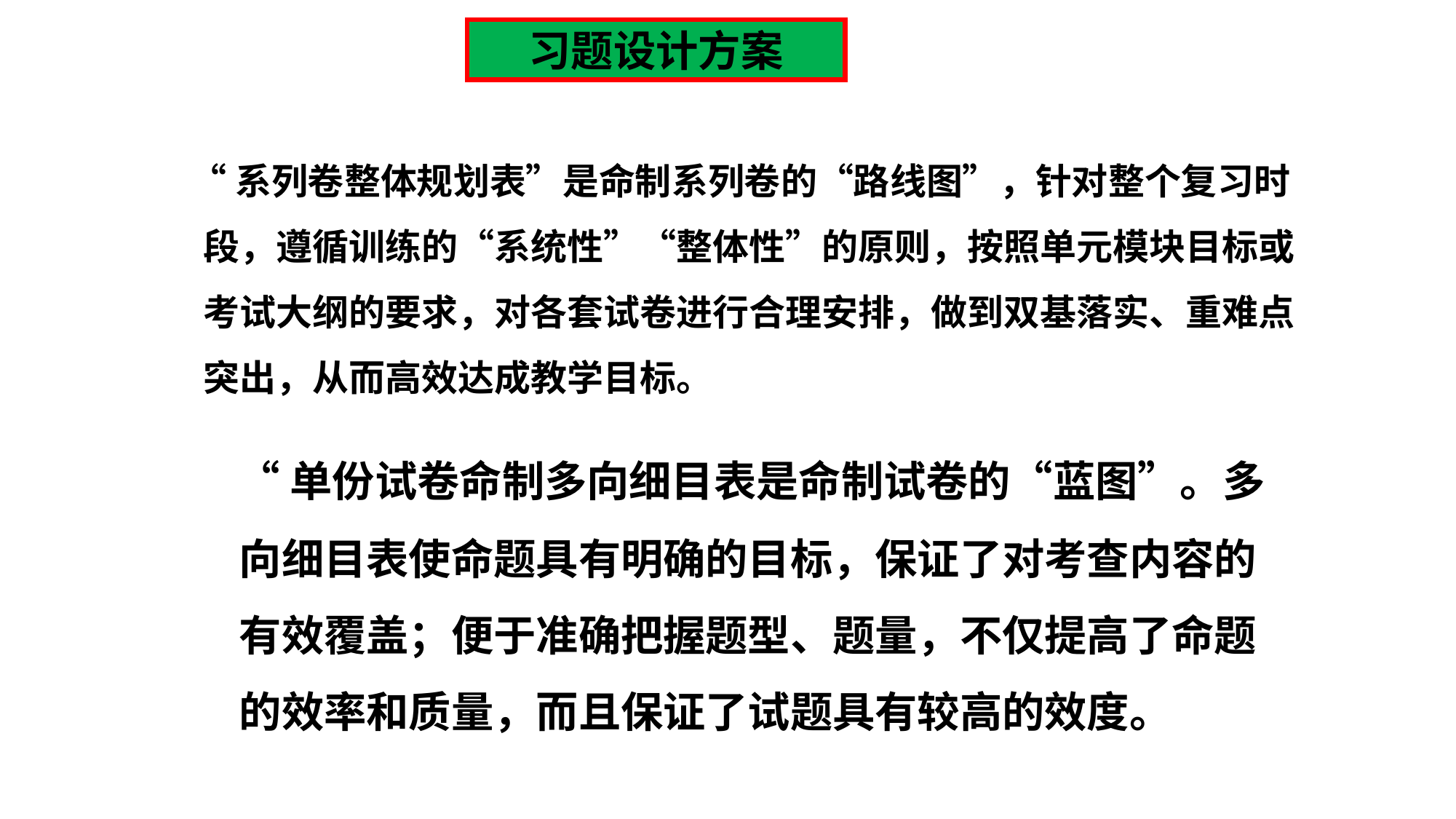

习题设计方案
    “系列卷整体规划表”是命制系列卷的“路线图”，针对整个复习时段，遵循训练的“系统性”“整体性”的原则，按照单元模块目标或考试大纲的要求，对各套试卷进行合理安排，做到双基落实、重难点突出，从而高效达成教学目标。
    “单份试卷命制多向细目表是命制试卷的“蓝图”。多向细目表使命题具有明确的目标，保证了对考查内容的有效覆盖；便于准确把握题型、题量，不仅提高了命题的效率和质量，而且保证了试题具有较高的效度。
64